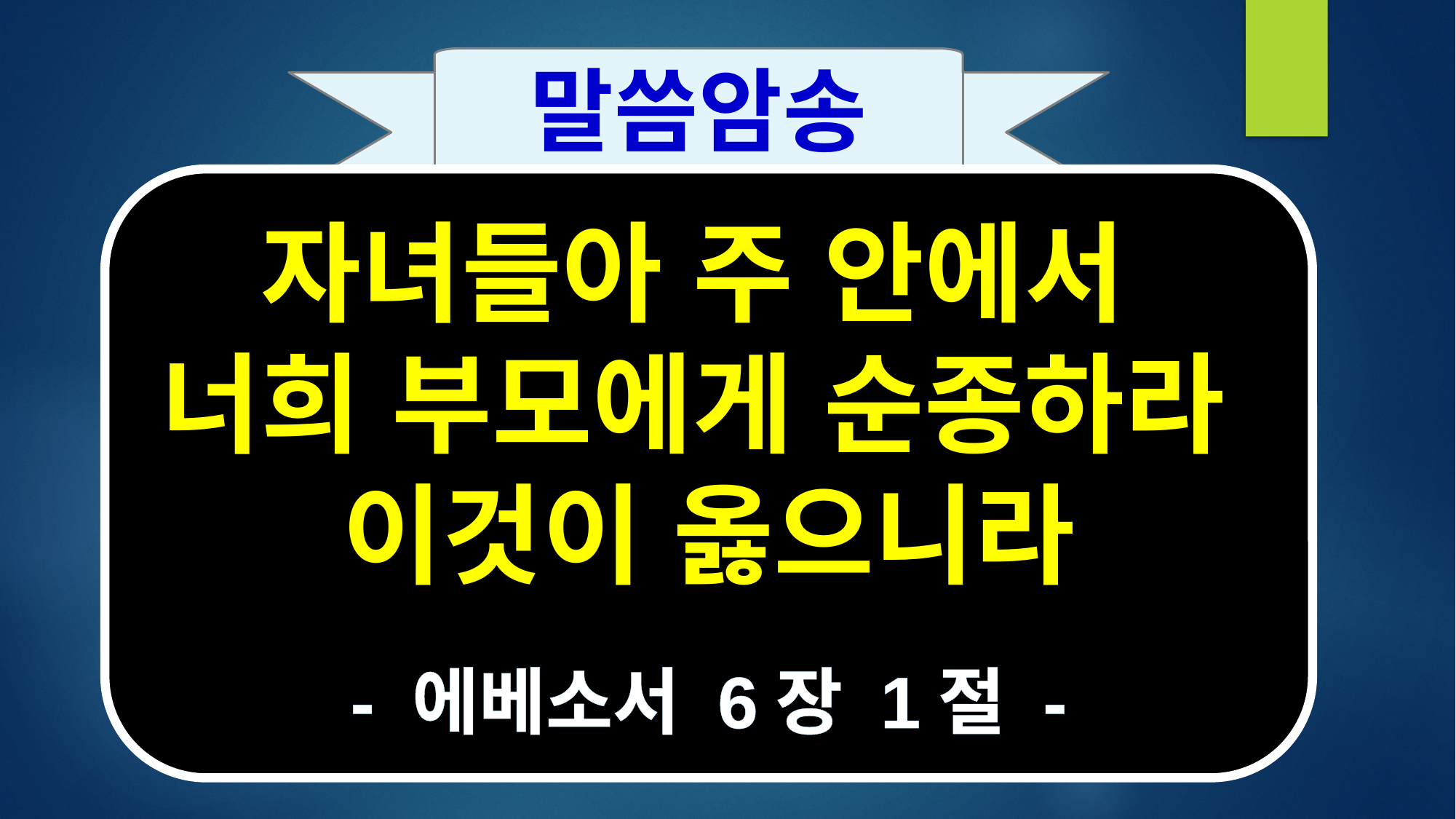

말씀암송
자녀들아 주 안에서
너희 부모에게 순종하라
이것이 옳으니라

- 에베소서 6장 1절 -